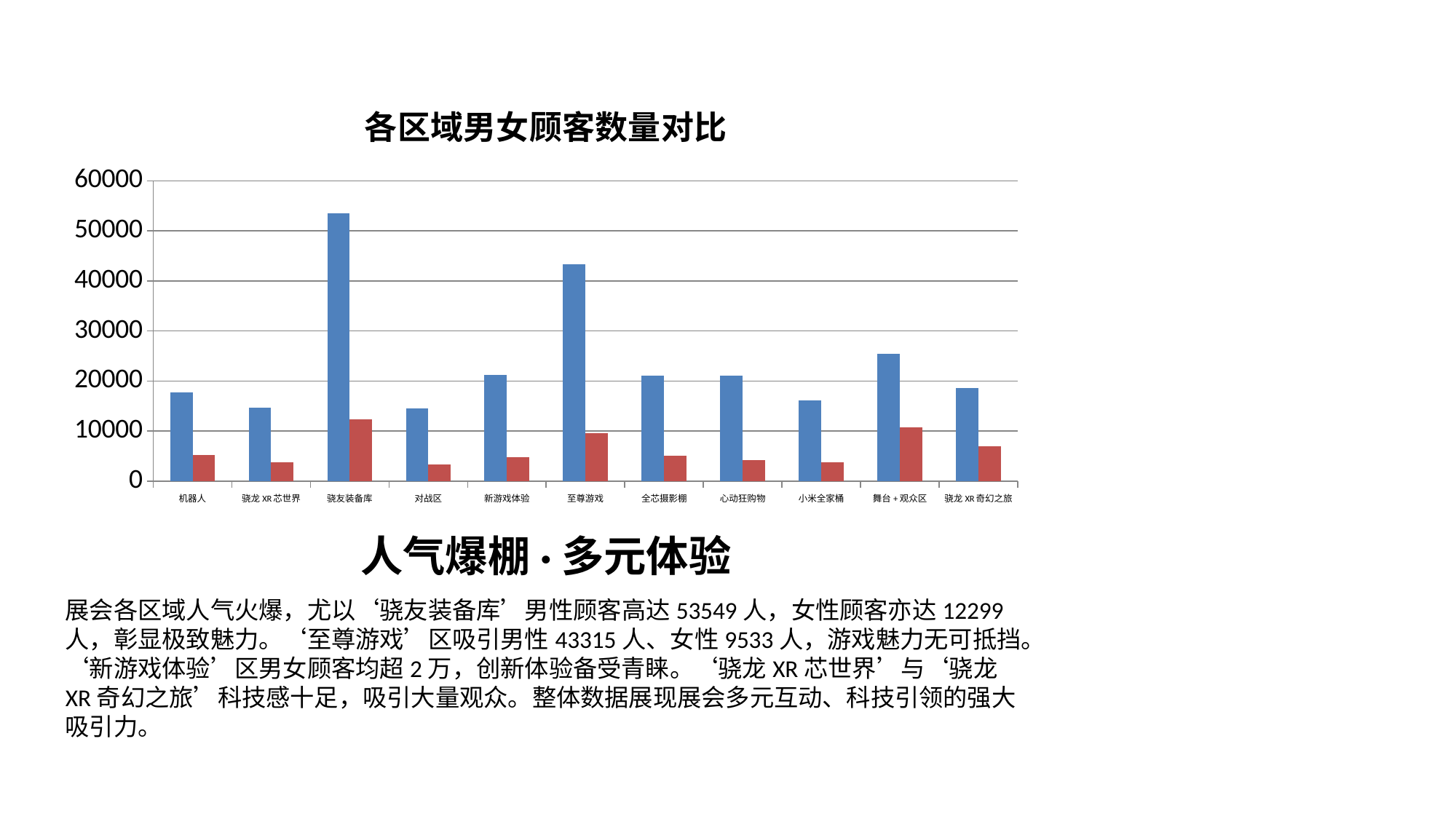

### Chart: 各区域男女顾客数量对比

| Category | 男性顾客 | 女性顾客 |
|---|---|---|
| 机器人 | 17690.0 | 5291.0 |
| 骁龙XR芯世界 | 14649.0 | 3787.0 |
| 骁友装备库 | 53549.0 | 12299.0 |
| 对战区 | 14552.0 | 3334.0 |
| 新游戏体验 | 21213.0 | 4856.0 |
| 至尊游戏 | 43315.0 | 9533.0 |
| 全芯摄影棚 | 21093.0 | 5077.0 |
| 心动狂购物 | 21099.0 | 4212.0 |
| 小米全家桶 | 16125.0 | 3835.0 |
| 舞台+观众区 | 25461.0 | 10720.0 |
| 骁龙XR奇幻之旅 | 18535.0 | 6905.0 |
人气爆棚·多元体验
展会各区域人气火爆，尤以‘骁友装备库’男性顾客高达53549人，女性顾客亦达12299人，彰显极致魅力。‘至尊游戏’区吸引男性43315人、女性9533人，游戏魅力无可抵挡。‘新游戏体验’区男女顾客均超2万，创新体验备受青睐。‘骁龙XR芯世界’与‘骁龙XR奇幻之旅’科技感十足，吸引大量观众。整体数据展现展会多元互动、科技引领的强大吸引力。